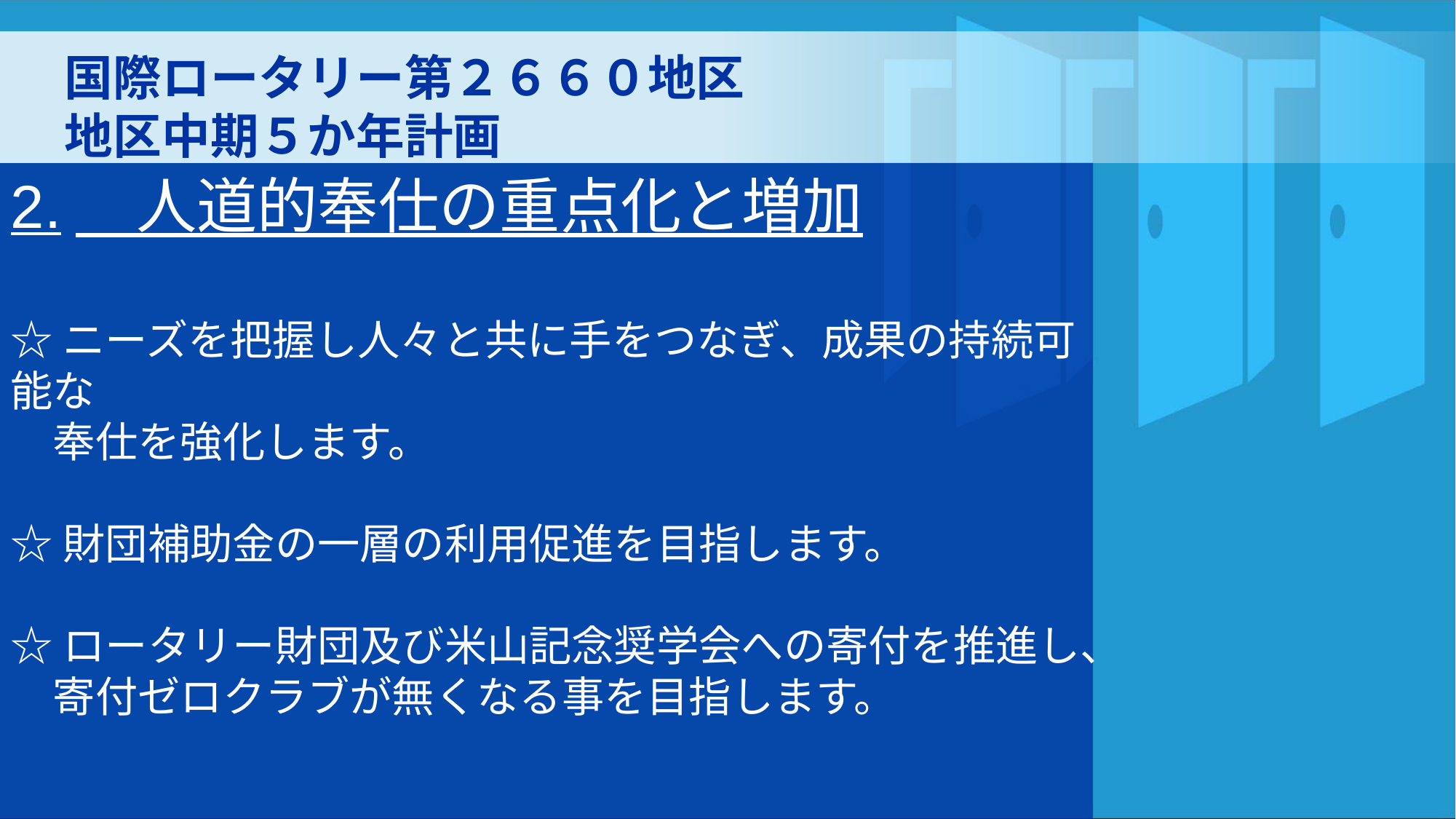

国際ロータリー第２６６０地区
地区中期５か年計画
2.　人道的奉仕の重点化と増加

☆ニーズを把握し人々と共に手をつなぎ、成果の持続可能な
　奉仕を強化します。

☆財団補助金の一層の利用促進を目指します。

☆ロータリー財団及び米山記念奨学会への寄付を推進し、
　寄付ゼロクラブが無くなる事を目指します。